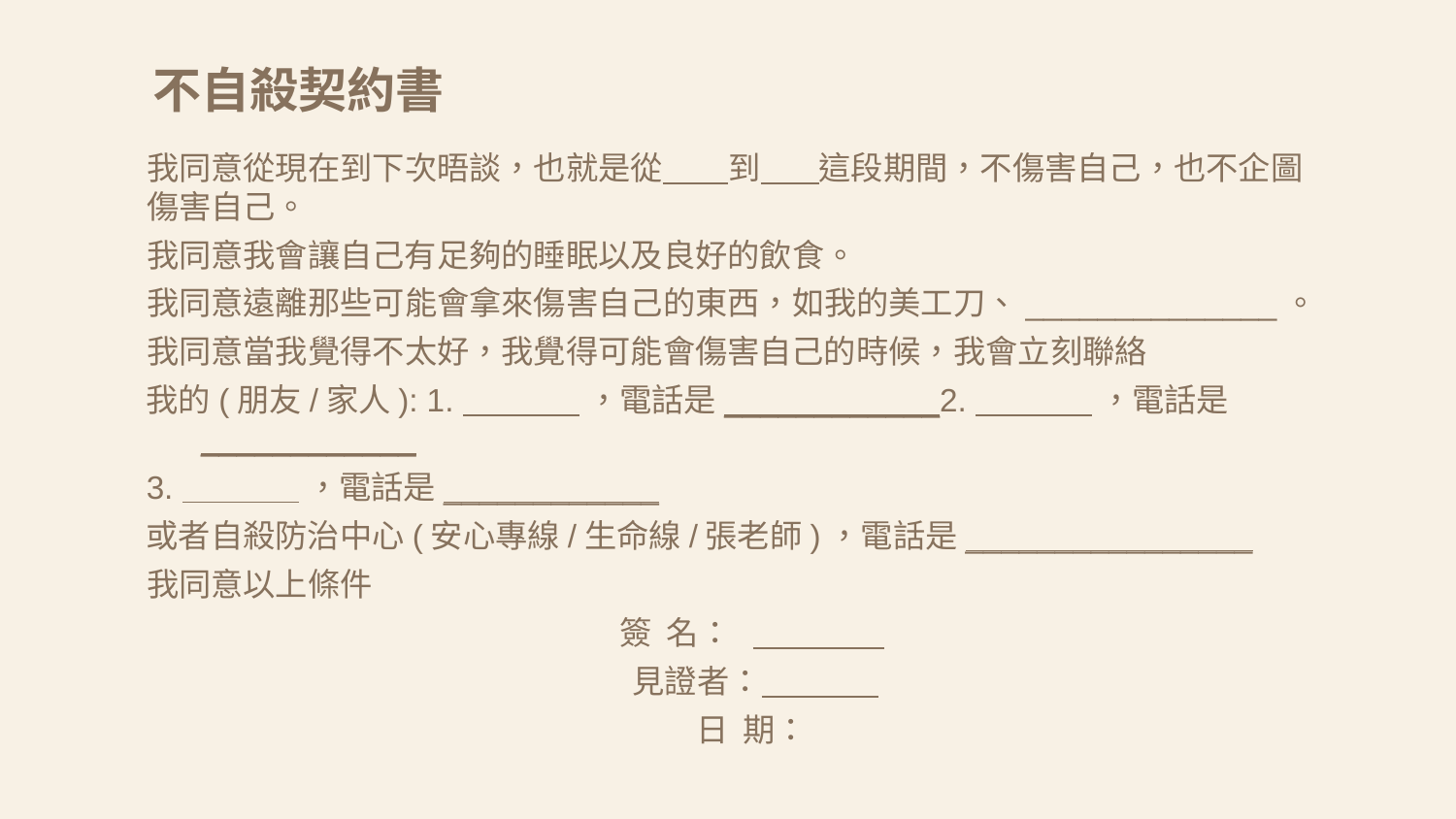

# 不自殺契約書
我同意從現在到下次晤談，也就是從         到        這段期間，不傷害自己，也不企圖傷害自己。
我同意我會讓自己有足夠的睡眠以及良好的飲食。
我同意遠離那些可能會拿來傷害自己的東西，如我的美工刀、______________。
我同意當我覺得不太好，我覺得可能會傷害自己的時候，我會立刻聯絡
我的(朋友/家人): 1.              ，電話是____________2.              ，電話是____________
3.              ，電話是____________
或者自殺防治中心(安心專線/生命線/張老師)，電話是________________
我同意以上條件
   簽  名：
    見證者：
   日  期：